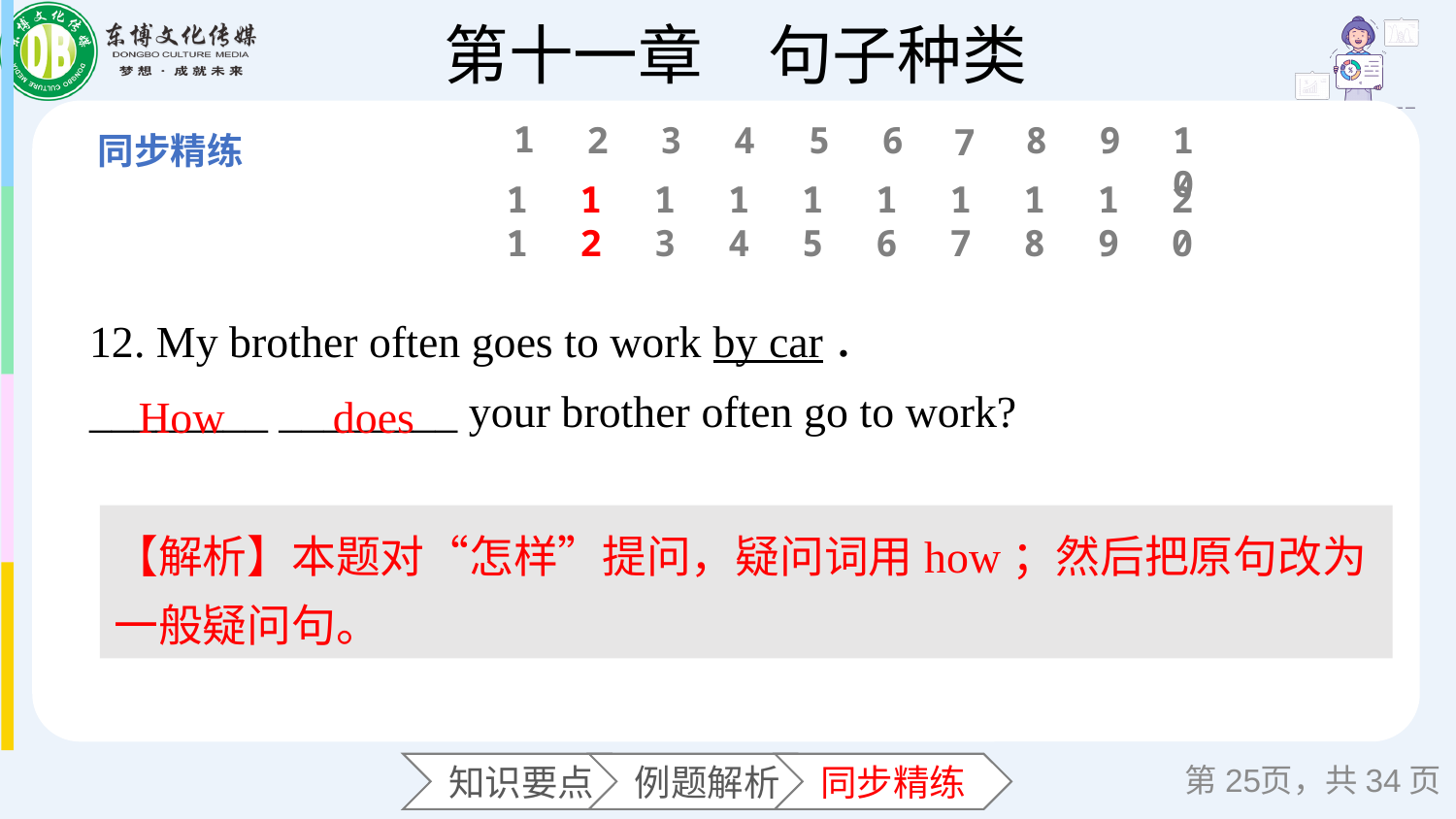

1
6
2
3
4
5
8
9
10
7
11
12
13
14
15
16
17
18
19
20

12. My brother often goes to work by car．
________ ________ your brother often go to work?
How
 does
【解析】本题对“怎样”提问，疑问词用how；然后把原句改为一般疑问句。
第25页，共34页